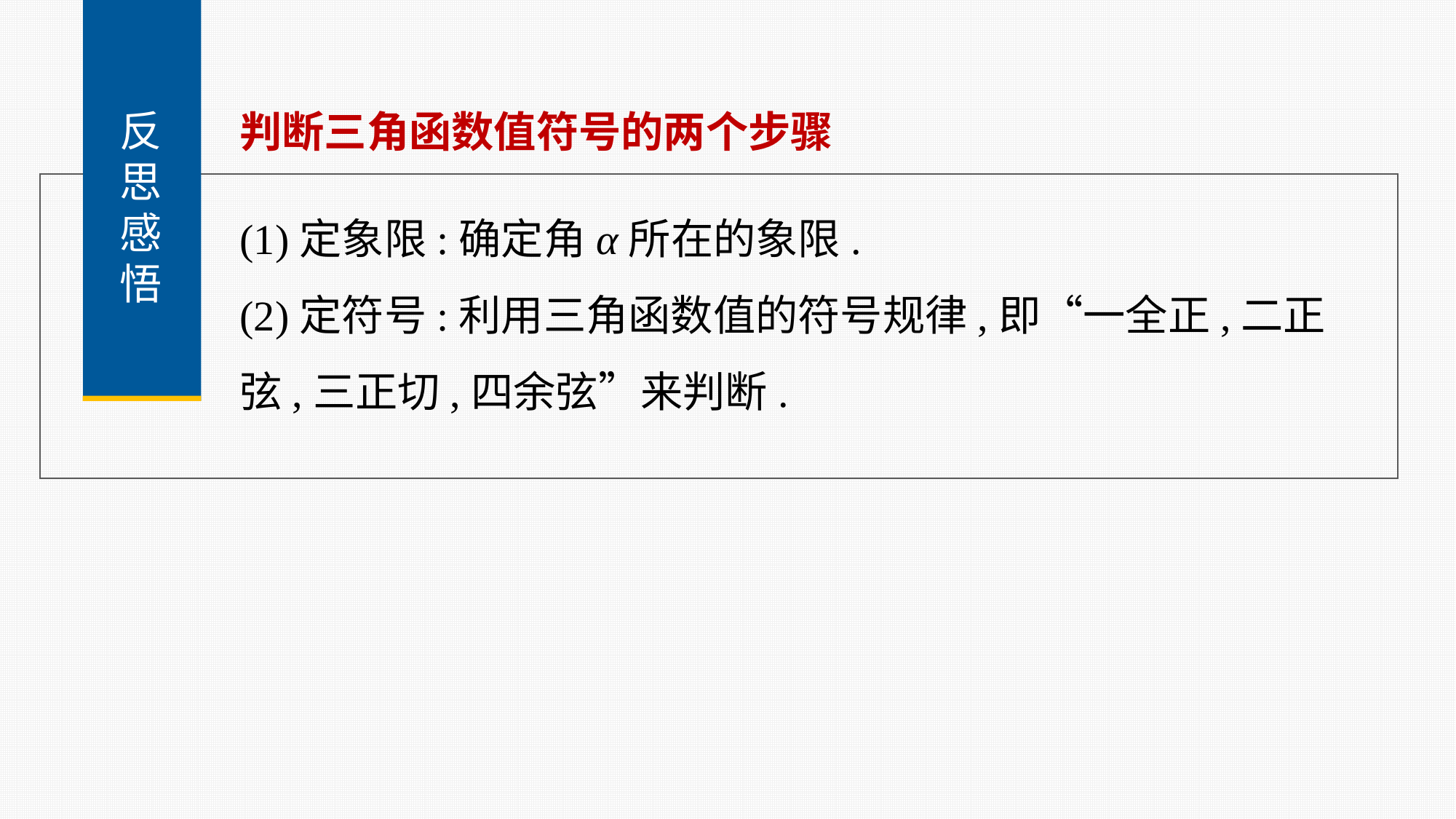

反
思
感
悟

判断三角函数值符号的两个步骤

(1)定象限:确定角α所在的象限.
(2)定符号:利用三角函数值的符号规律,即“一全正,二正弦,三正切,四余弦”来判断.